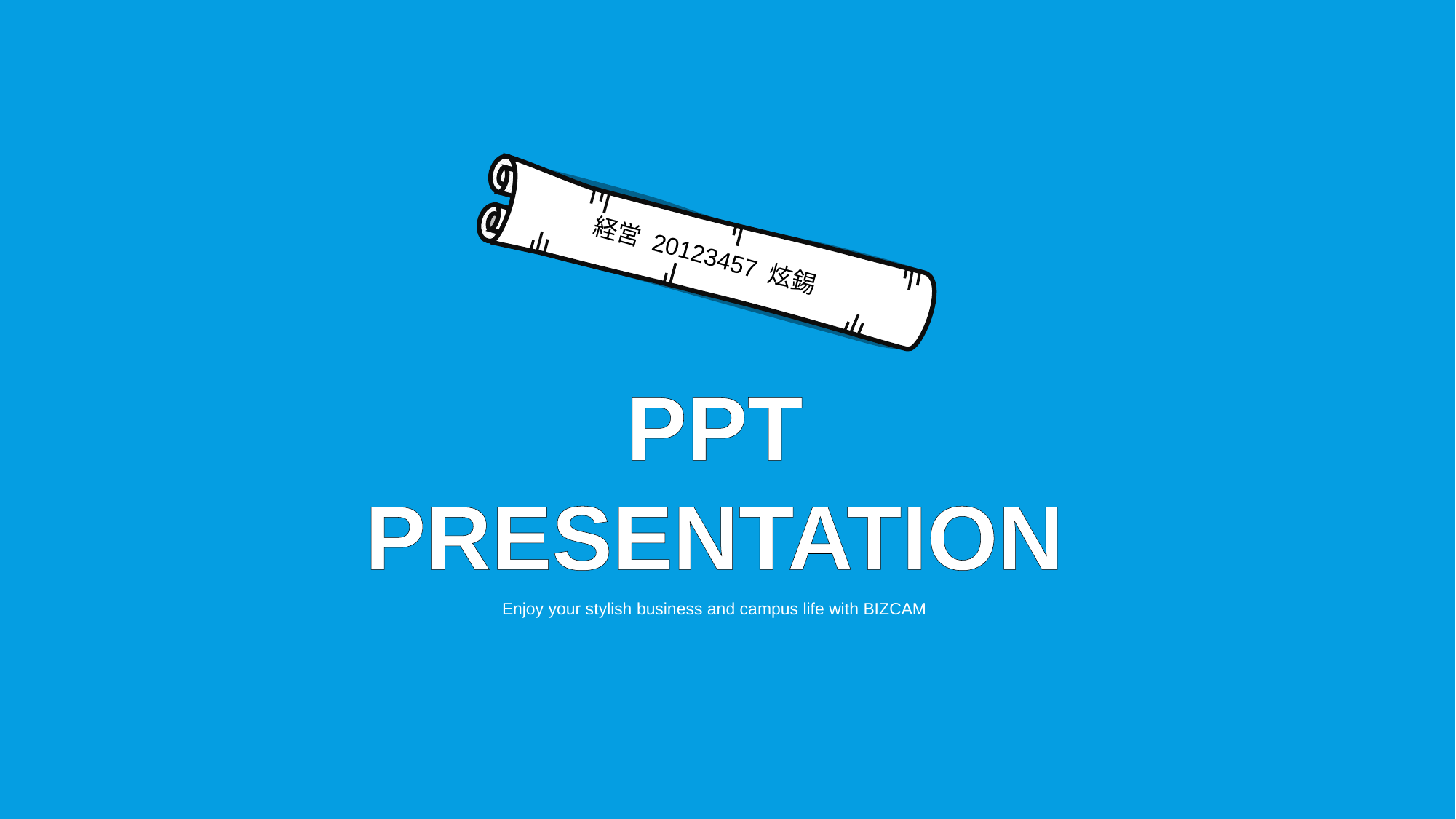

経営 20123457 炫錫
PPT PRESENTATION
Enjoy your stylish business and campus life with BIZCAM